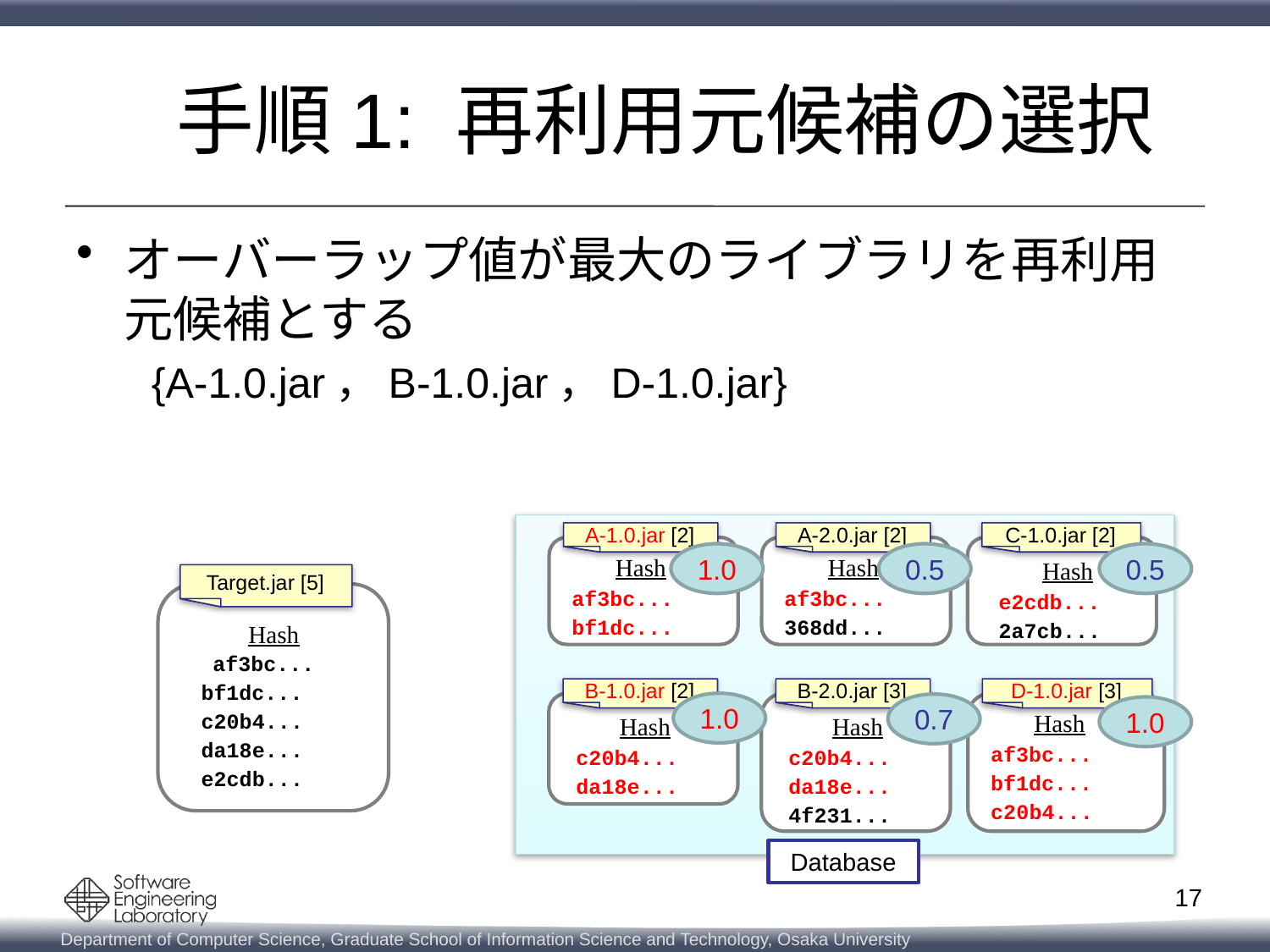

# 手順1: 再利用元候補の選択

オーバーラップ値が最大のライブラリを再利用元候補とする
 {A-1.0.jar，B-1.0.jar，D-1.0.jar}

A-1.0.jar [2]

Hash
af3bc...
bf1dc...
A-2.0.jar [2]

Hash
af3bc...
368dd...
Database
C-1.0.jar [2]

Hash
e2cdb...
2a7cb...
Target.jar [5]

	Hash
	af3bc...
bf1dc...
c20b4...
da18e...
e2cdb...
B-1.0.jar [2]
B-2.0.jar [3]
D-1.0.jar [3]

Hash
af3bc...
bf1dc...
c20b4...
Hash
c20b4...
da18e...
Hash
c20b4...
da18e...
Hash
c20b4...
da18e...
4f231...
1.0
0.5
0.5
1.0
0.7
1.0
17